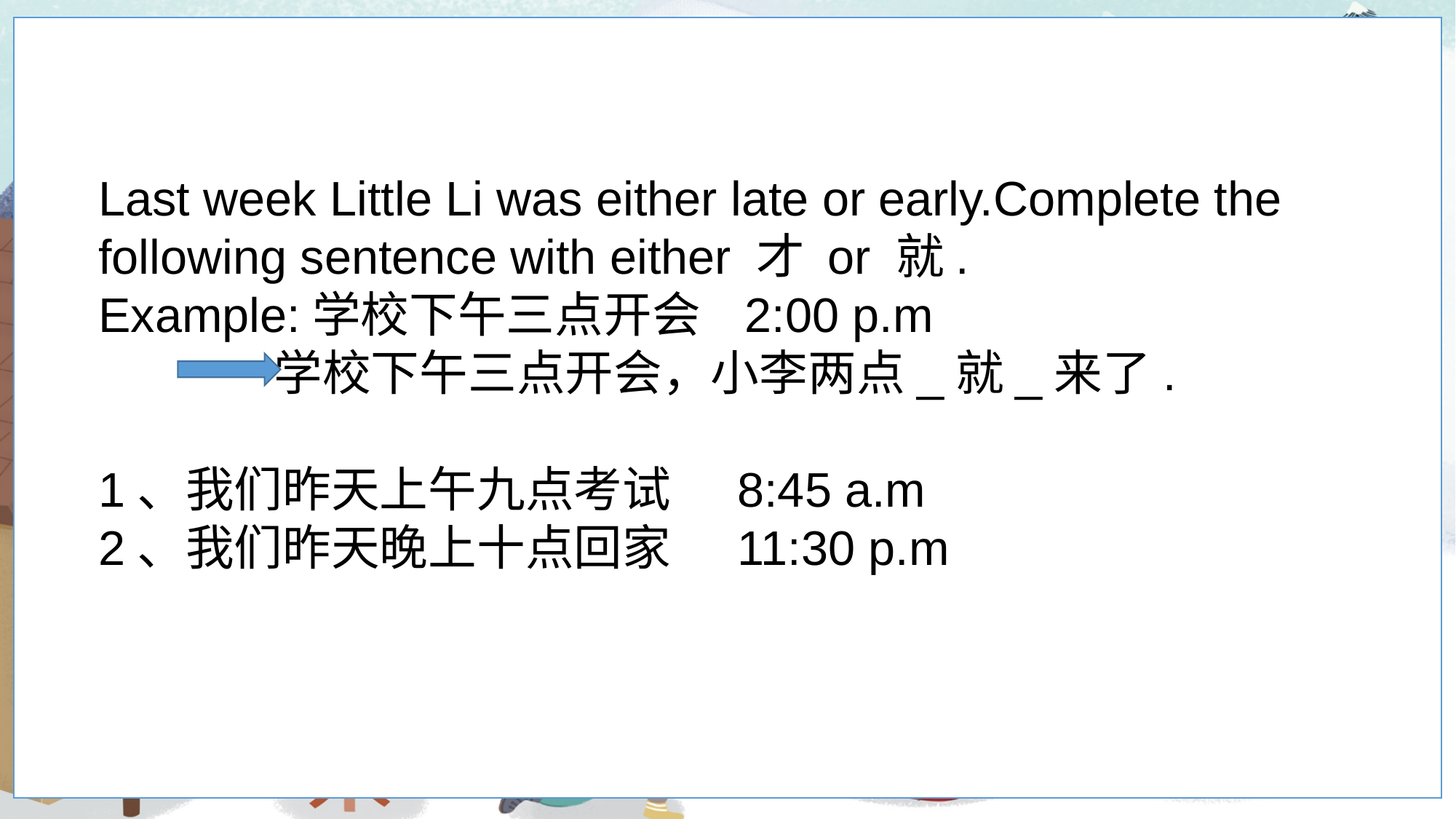

Last week Little Li was either late or early.Complete the following sentence with either 才 or 就.
Example:学校下午三点开会   2:00 p.m
               学校下午三点开会，小李两点_就_来了.

1、我们昨天上午九点考试     8:45 a.m
2、我们昨天晚上十点回家     11:30 p.m